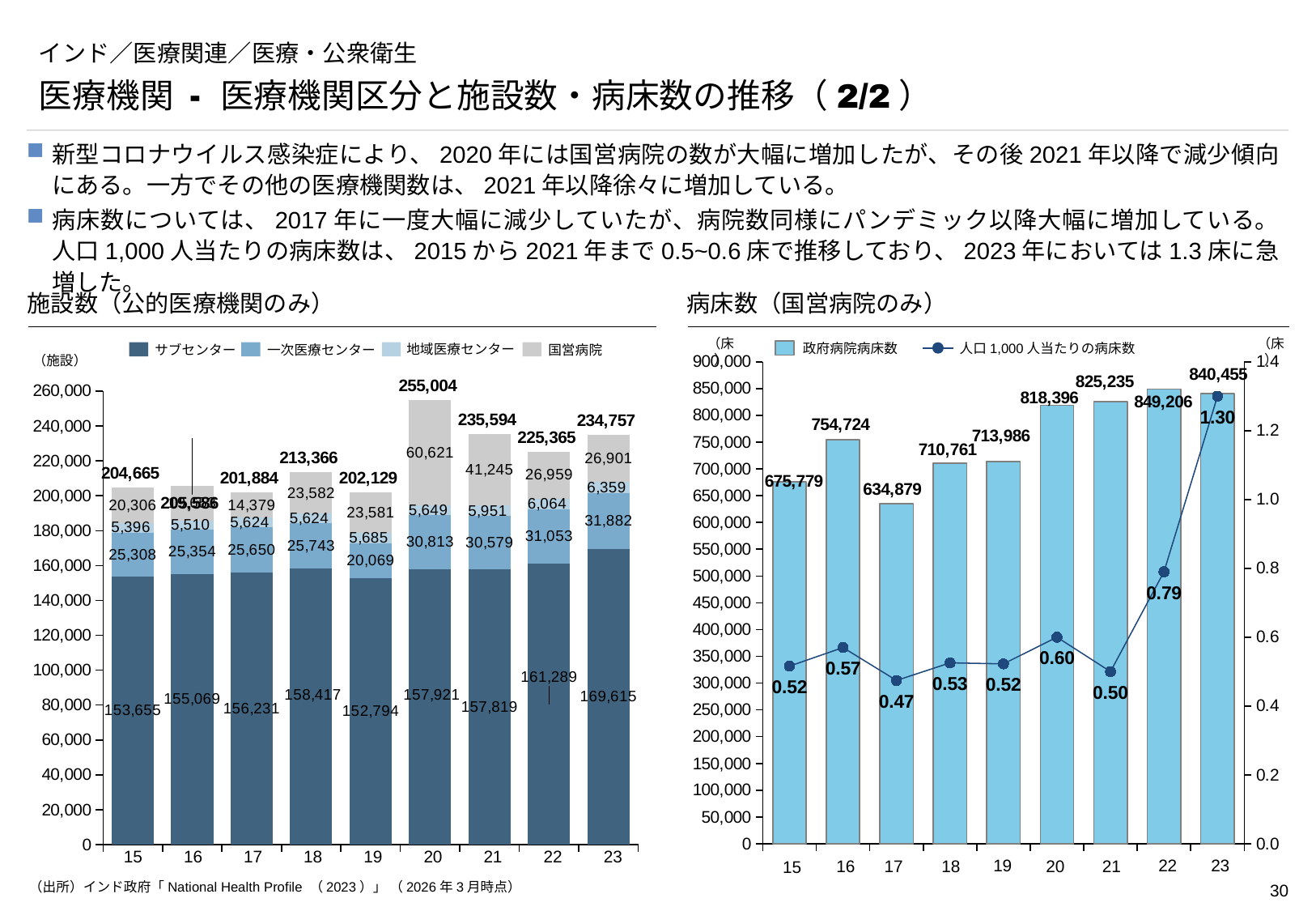

# インド／医療関連／医療・公衆衛生
医療機関 - 医療機関区分と施設数・病床数の推移（2/2）
新型コロナウイルス感染症により、2020年には国営病院の数が大幅に増加したが、その後2021年以降で減少傾向にある。一方でその他の医療機関数は、2021年以降徐々に増加している。
病床数については、2017年に一度大幅に減少していたが、病院数同様にパンデミック以降大幅に増加している。 人口1,000人当たりの病床数は、2015から2021年まで0.5~0.6床で推移しており、2023年においては1.3床に急増した。
施設数（公的医療機関のみ）
病床数（国営病院のみ）
（床）
（床）
地域医療センター
政府病院病床数
人口1,000人当たりの病床数

サブセンター
一次医療センター
国営病院

### Chart

| Category |  |  |
|---|---|---|
（施設）

### Chart

| Category |  |  |  |  |  |
|---|---|---|---|---|---|
15
16
17
18
19
20
21
22
23
19
23
22
16
17
18
20
21
15
（出所）インド政府「National Health Profile （2023）」 （2026年3月時点）